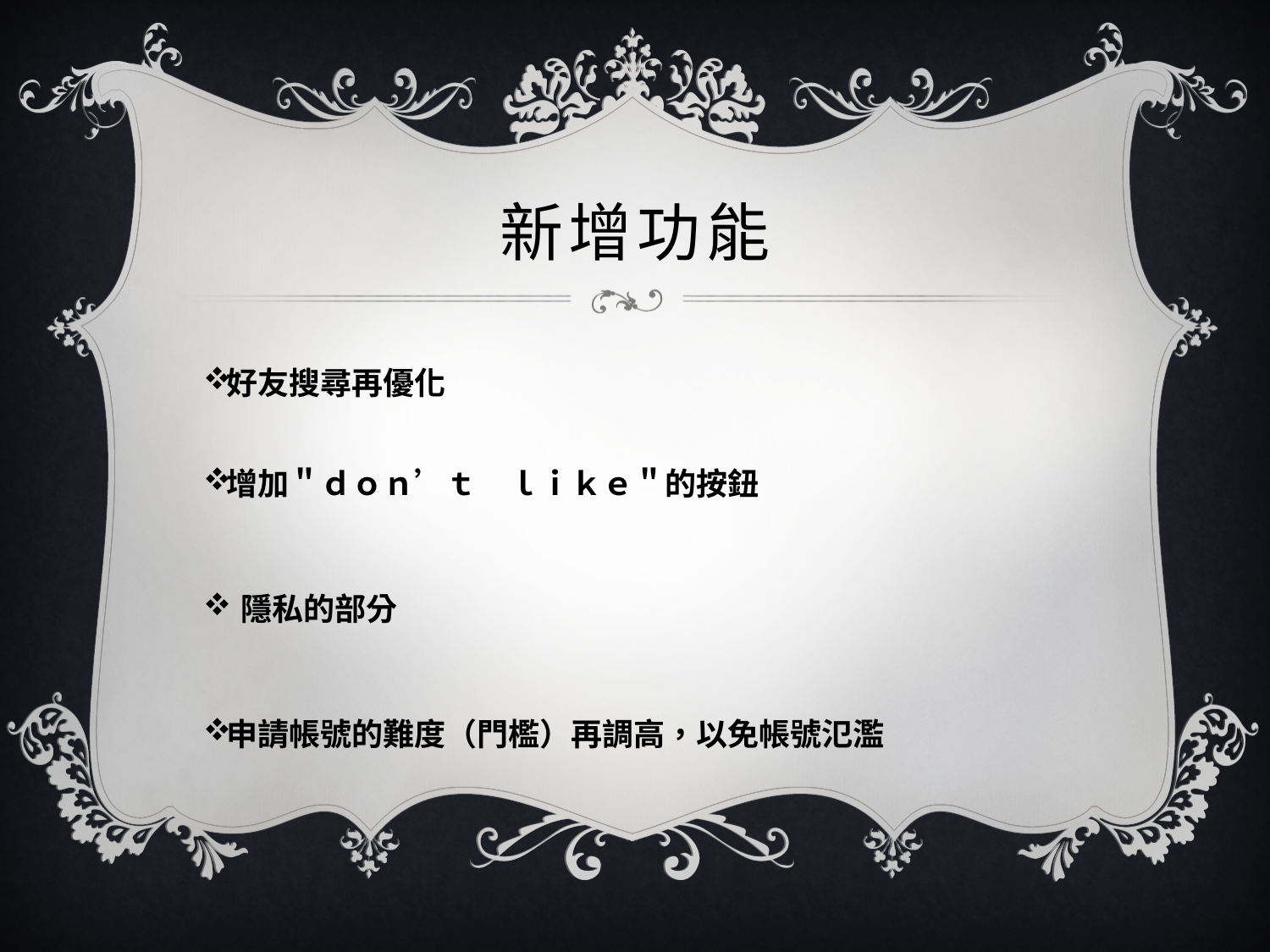

# 新增功能
好友搜尋再優化
增加＂ｄｏｎ’ｔ　ｌｉｋｅ＂的按鈕

隱私的部分

申請帳號的難度（門檻）再調高，以免帳號氾濫